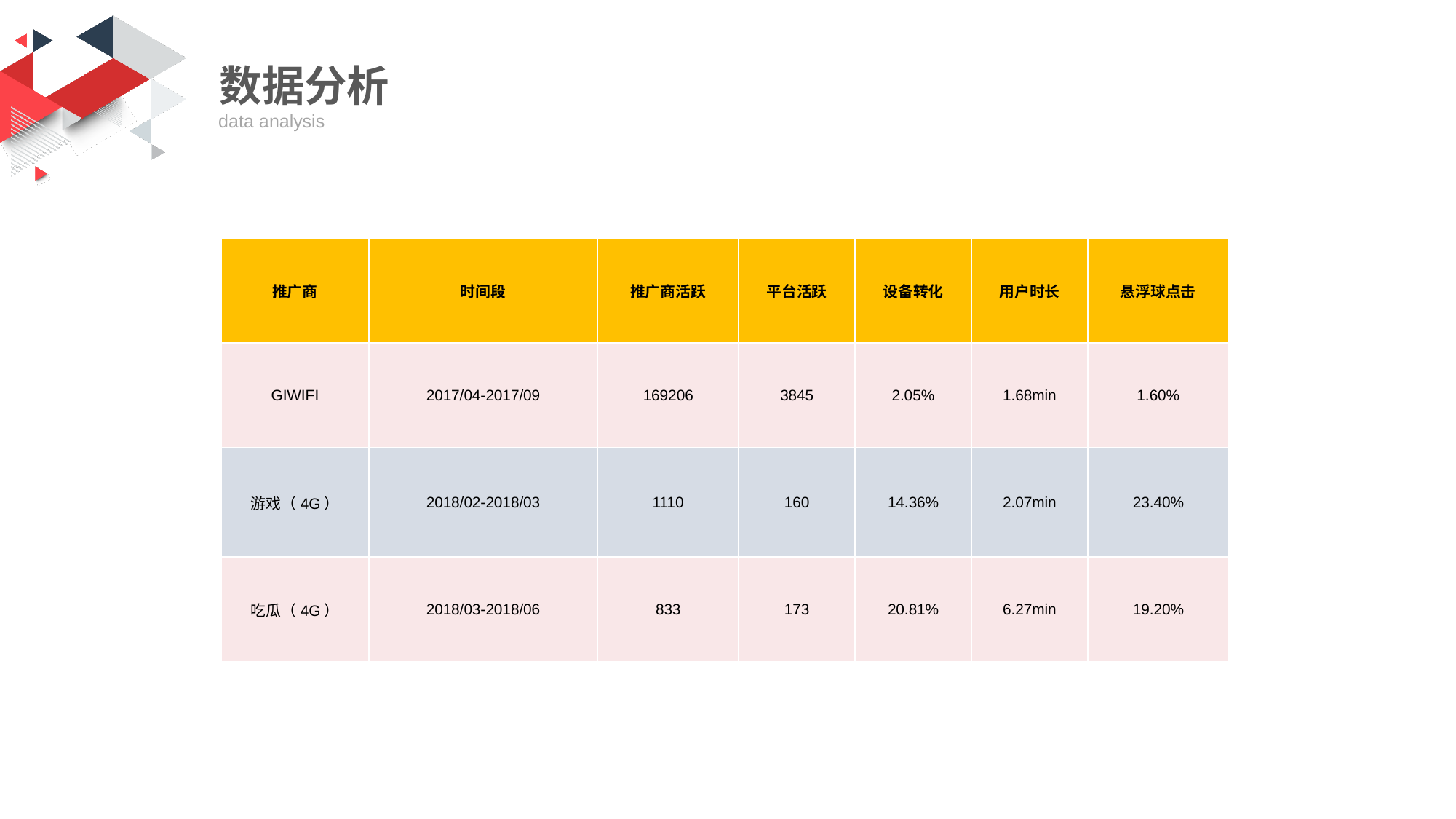

数据分析
data analysis
| 推广商 | 时间段 | 推广商活跃 | 平台活跃 | 设备转化 | 用户时长 | 悬浮球点击 |
| --- | --- | --- | --- | --- | --- | --- |
| GIWIFI | 2017/04-2017/09 | 169206 | 3845 | 2.05% | 1.68min | 1.60% |
| 游戏（4G） | 2018/02-2018/03 | 1110 | 160 | 14.36% | 2.07min | 23.40% |
| 吃瓜（4G） | 2018/03-2018/06 | 833 | 173 | 20.81% | 6.27min | 19.20% |